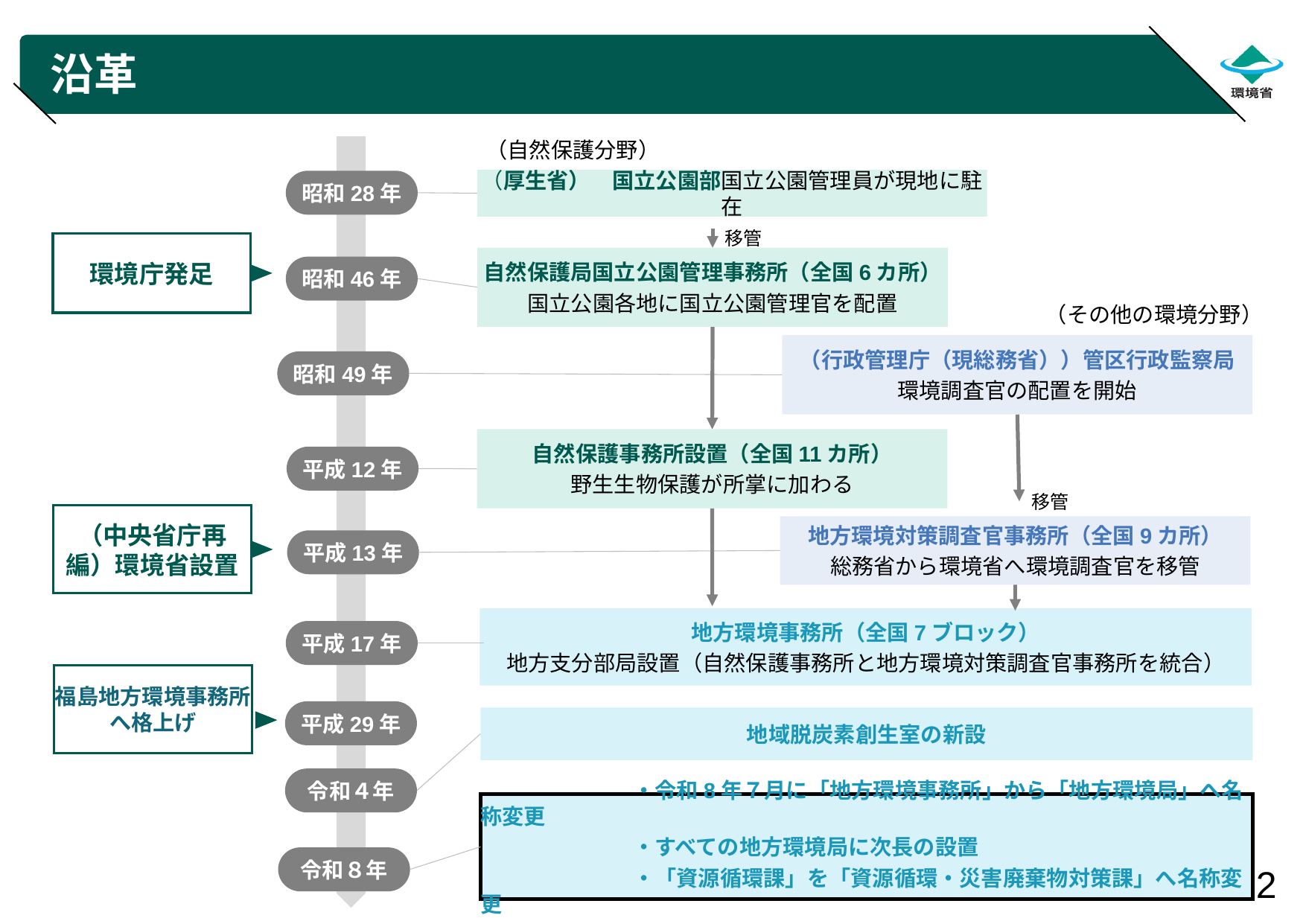

# 沿革
（自然保護分野）
（厚生省）　国立公園部国立公園管理員が現地に駐在
昭和28年
移管
環境庁発足

自然保護局国立公園管理事務所（全国6カ所）
国立公園各地に国立公園管理官を配置
昭和46年
（その他の環境分野）
（行政管理庁（現総務省））管区行政監察局
環境調査官の配置を開始
昭和49年

自然保護事務所設置（全国11カ所）
野生生物保護が所掌に加わる
平成12年
移管
（中央省庁再編）環境省設置

地方環境対策調査官事務所（全国9カ所）
総務省から環境省へ環境調査官を移管
平成13年
地方環境事務所（全国7ブロック）
地方支分部局設置（自然保護事務所と地方環境対策調査官事務所を統合）
平成17年
福島地方環境事務所へ格上げ

平成29年
地域脱炭素創生室の新設
令和４年
　　　　　　　・令和8年７月に「地方環境事務所」から「地方環境局」へ名称変更
　　　　　　　・すべての地方環境局に次長の設置
　　　　　　　・「資源循環課」を「資源循環・災害廃棄物対策課」へ名称変更
令和８年